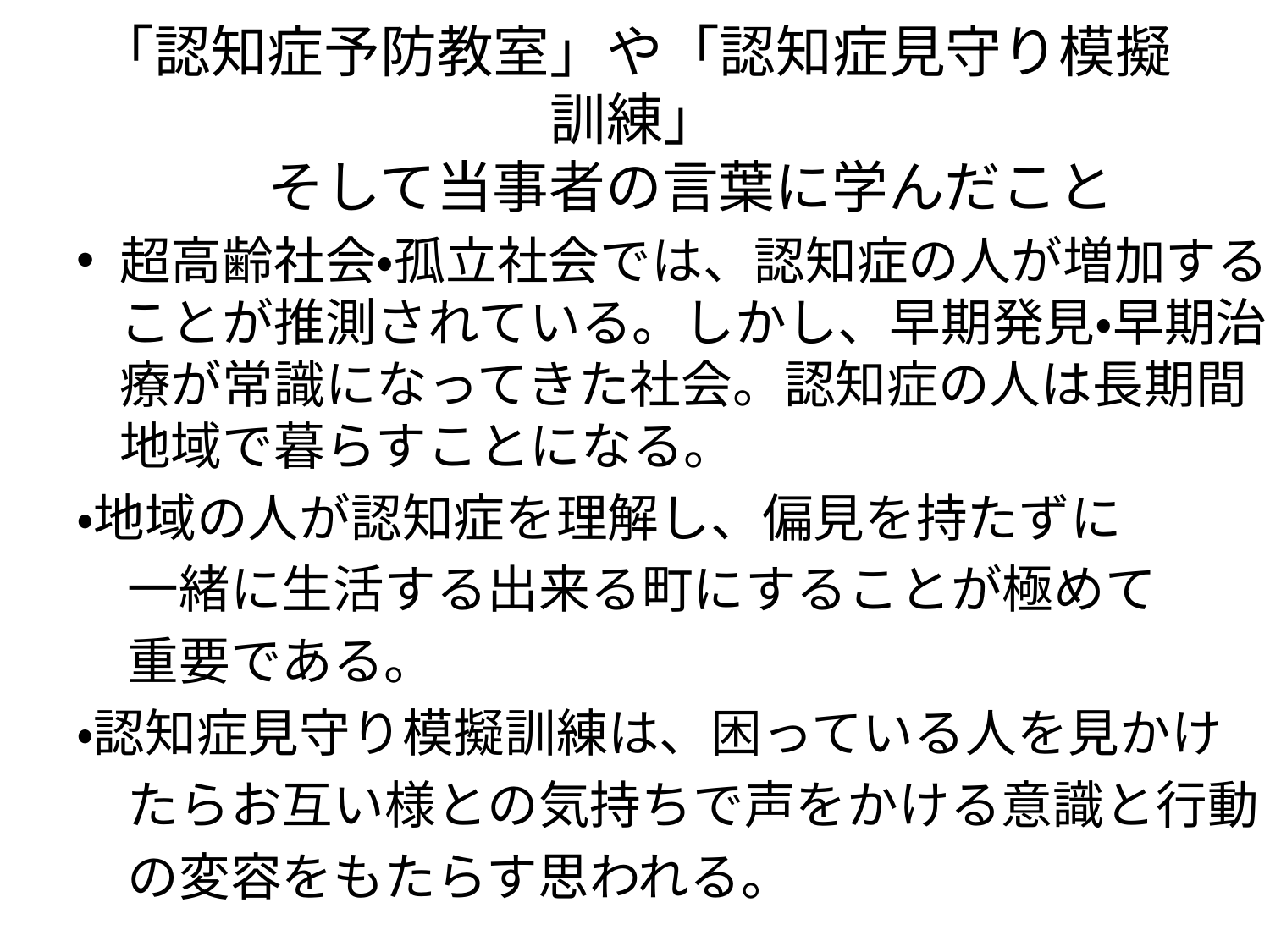

# 「認知症予防教室」や「認知症見守り模擬訓練」 　　そして当事者の言葉に学んだこと
超高齢社会・孤立社会では、認知症の人が増加することが推測されている。しかし、早期発見・早期治療が常識になってきた社会。認知症の人は長期間地域で暮らすことになる。
・地域の人が認知症を理解し、偏見を持たずに
　一緒に生活する出来る町にすることが極めて
　重要である。
・認知症見守り模擬訓練は、困っている人を見かけ
　たらお互い様との気持ちで声をかける意識と行動
　の変容をもたらす思われる。